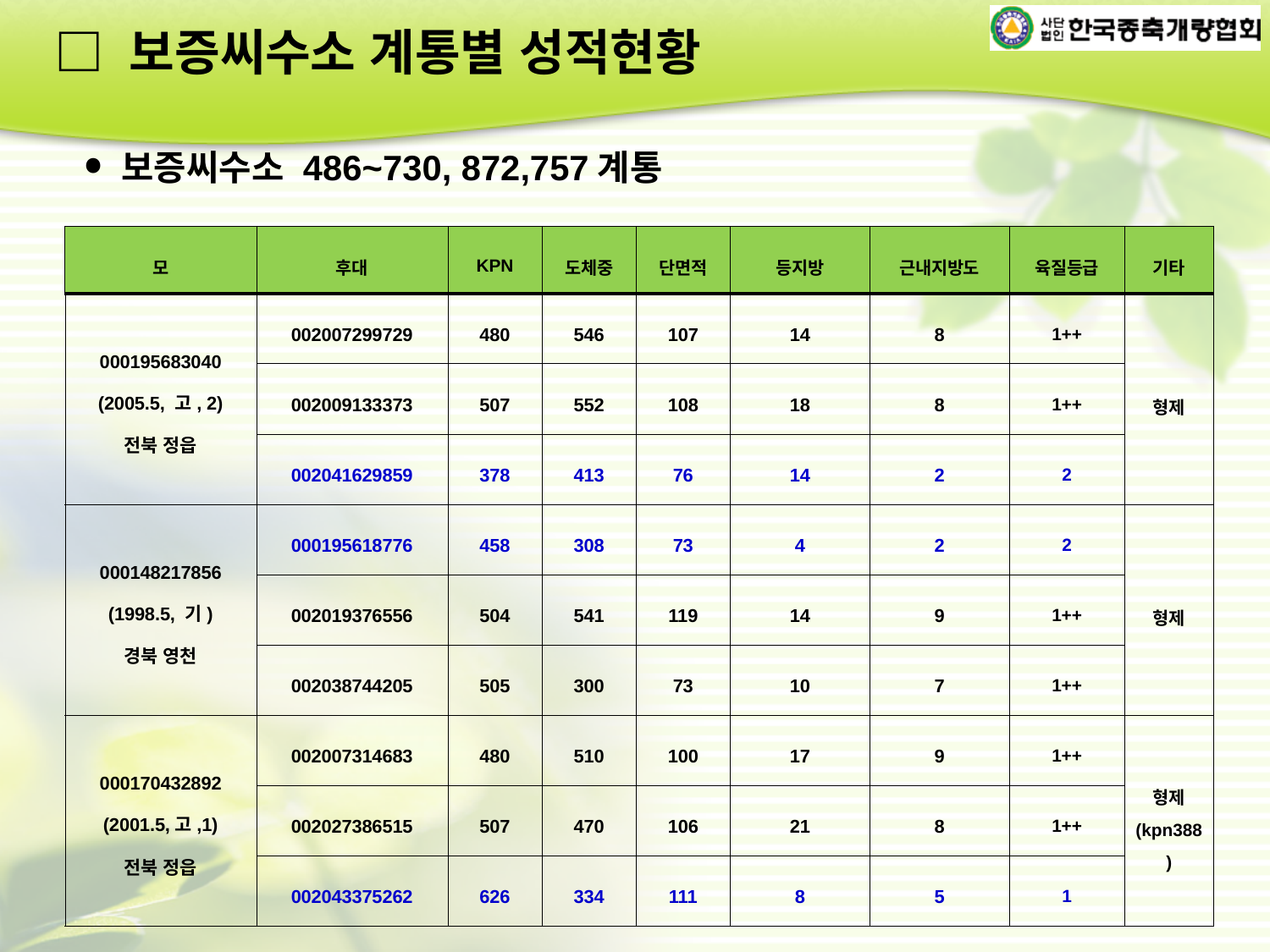

□ 보증씨수소 계통별 성적현황
 • 보증씨수소 486~730, 872,757계통
| 모 | 후대 | KPN | 도체중 | 단면적 | 등지방 | 근내지방도 | 육질등급 | 기타 |
| --- | --- | --- | --- | --- | --- | --- | --- | --- |
| 000195683040 (2005.5, 고, 2) 전북 정읍 | 002007299729 | 480 | 546 | 107 | 14 | 8 | 1++ | 형제 |
|  | 002009133373 | 507 | 552 | 108 | 18 | 8 | 1++ |  |
|  | 002041629859 | 378 | 413 | 76 | 14 | 2 | 2 |  |
| 000148217856 (1998.5, 기) 경북 영천 | 000195618776 | 458 | 308 | 73 | 4 | 2 | 2 | 형제 |
|  | 002019376556 | 504 | 541 | 119 | 14 | 9 | 1++ |  |
|  | 002038744205 | 505 | 300 | 73 | 10 | 7 | 1++ |  |
| 000170432892 (2001.5,고,1) 전북 정읍 | 002007314683 | 480 | 510 | 100 | 17 | 9 | 1++ | 형제 (kpn388) |
|  | 002027386515 | 507 | 470 | 106 | 21 | 8 | 1++ |  |
|  | 002043375262 | 626 | 334 | 111 | 8 | 5 | 1 |  |